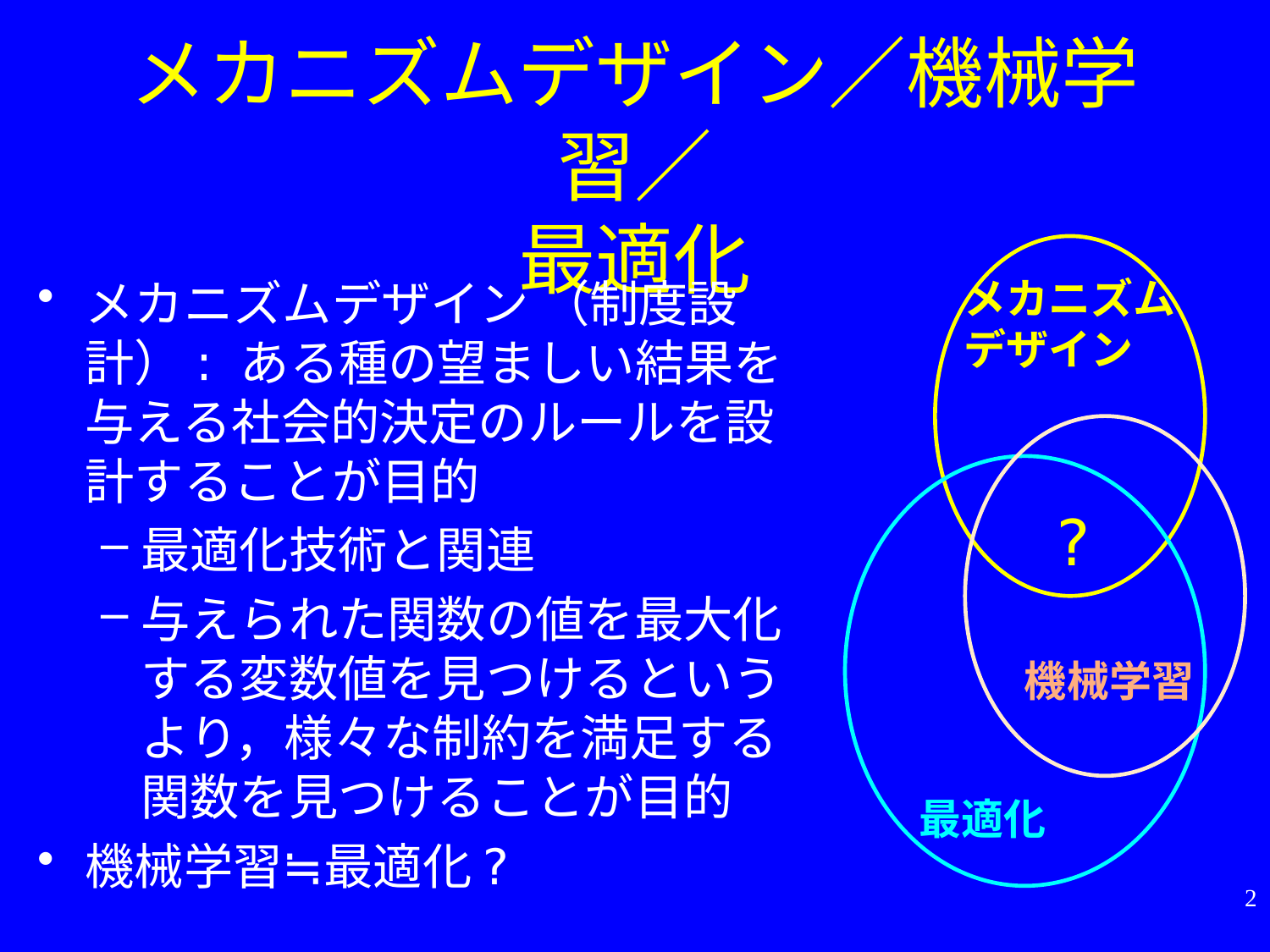

# メカニズムデザイン／機械学習／ 最適化

メカニズムデザイン （制度設計）: ある種の望ましい結果を与える社会的決定のルールを設計することが目的
最適化技術と関連
与えられた関数の値を最大化する変数値を見つけるというより，様々な制約を満足する関数を見つけることが目的
機械学習≒最適化?
メカニズム
デザイン

機械学習

最適化
?
2